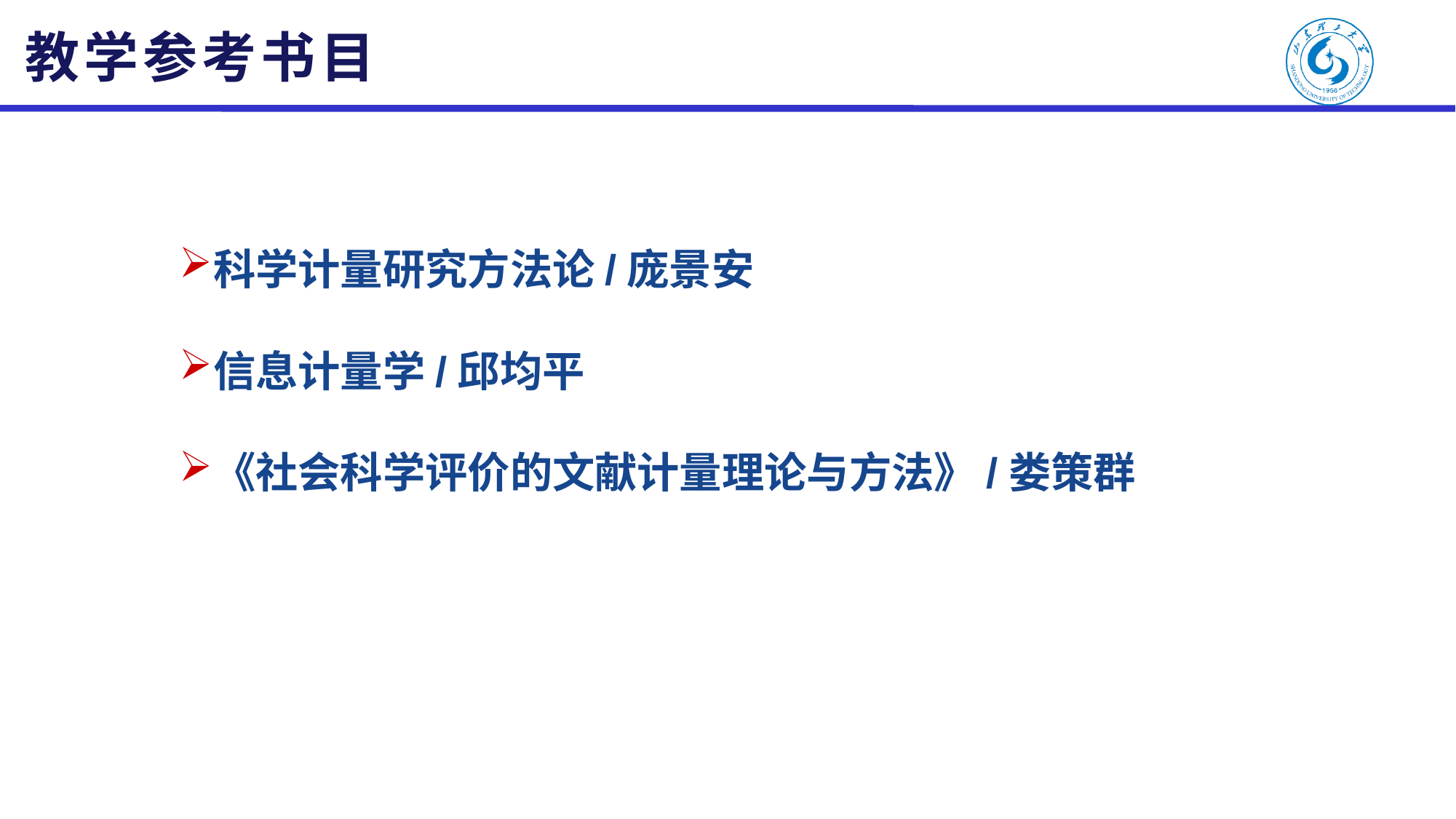

# 教学参考书目
科学计量研究方法论/庞景安
信息计量学/邱均平
《社会科学评价的文献计量理论与方法》/娄策群